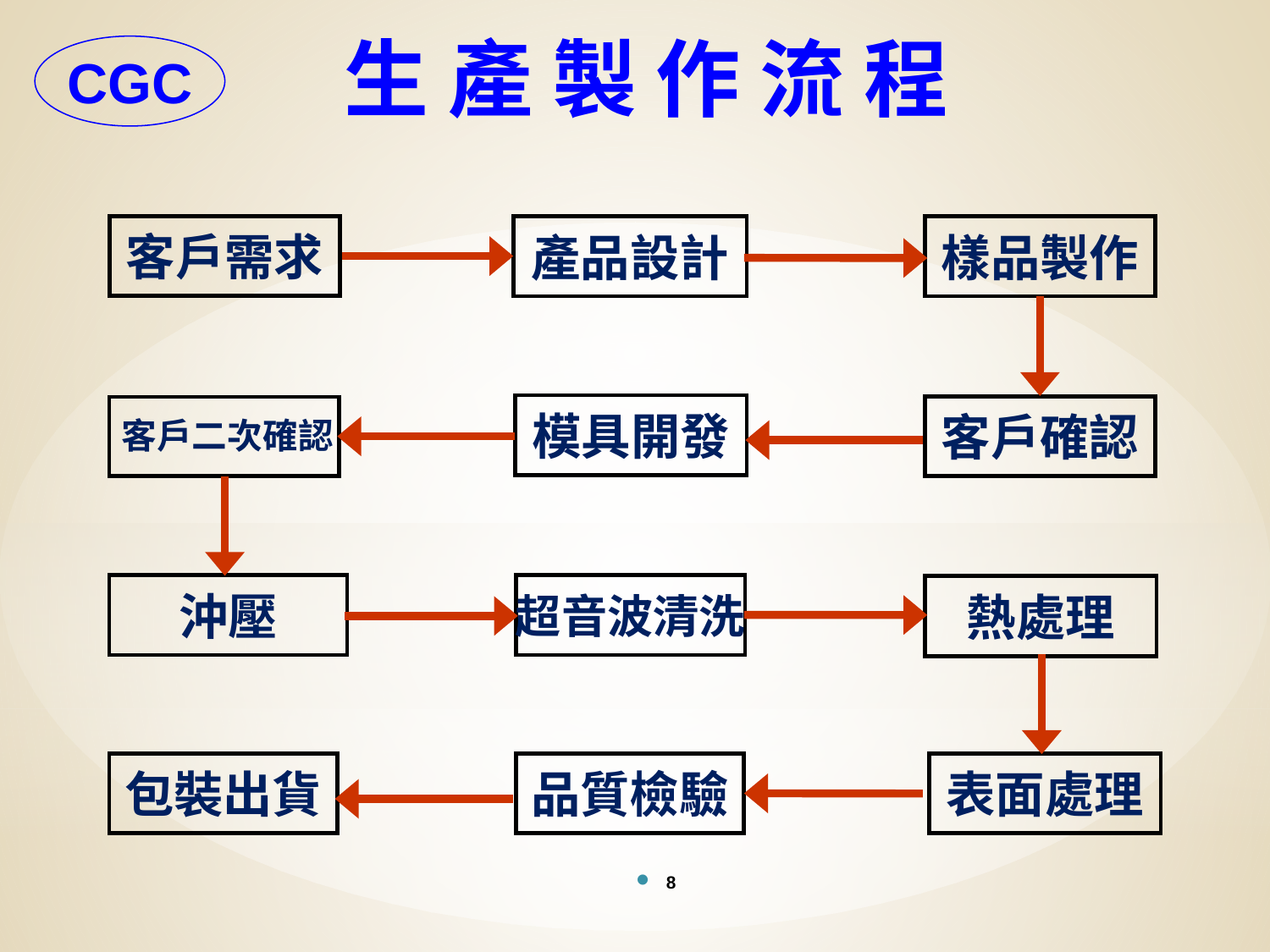

# 生 產 製 作 流 程
CGC
產品設計
樣品製作
客戶需求
模具開發
客戶確認
客戶二次確認
沖壓
超音波清洗
熱處理
包裝出貨
品質檢驗
表面處理
8